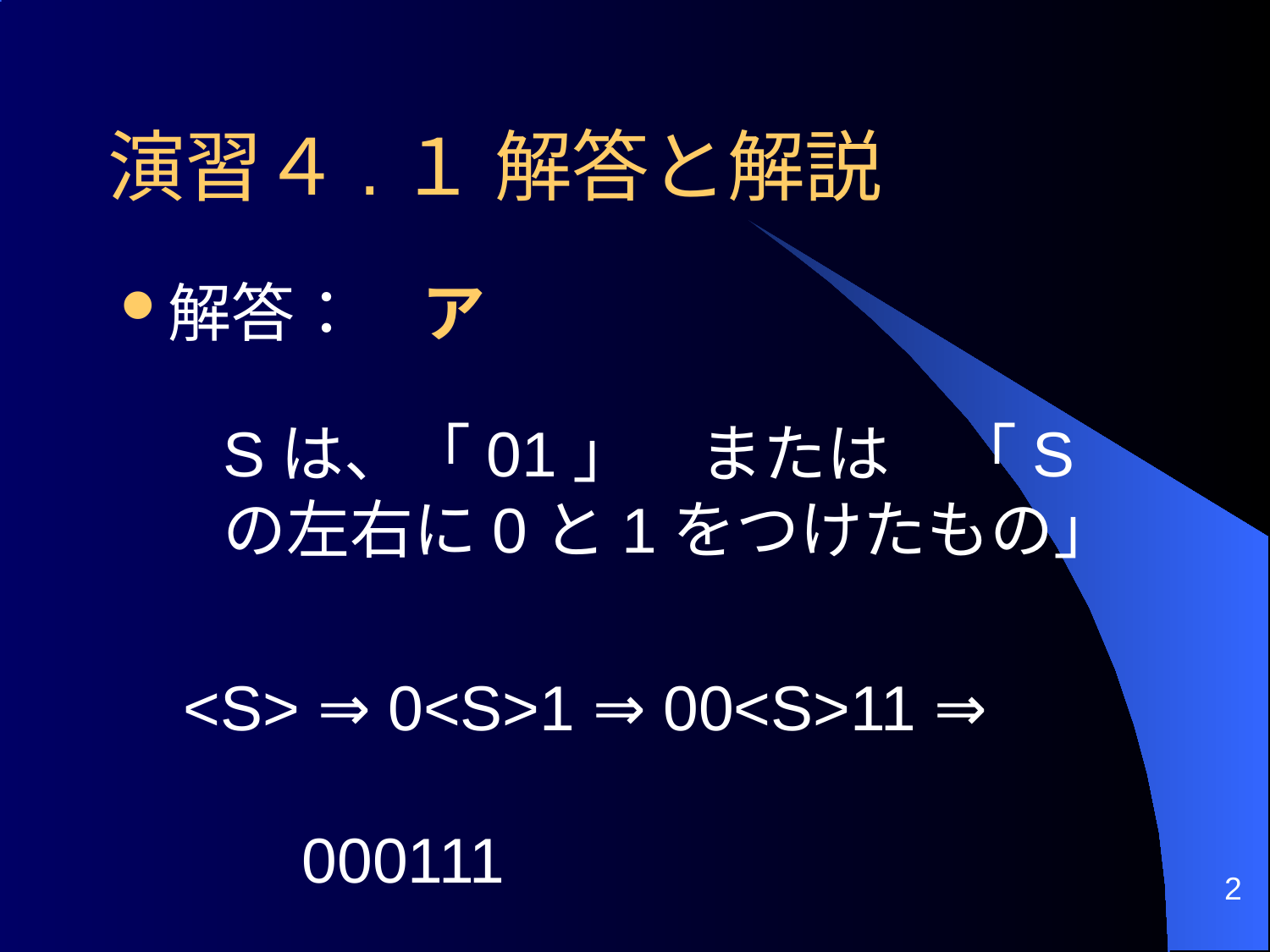

# 演習４.１ 解答と解説
解答：　ア

	Sは、「01」　または　「Sの左右に0と1をつけたもの」

<S> ⇒ 0<S>1 ⇒ 00<S>11 ⇒  								　000111

2